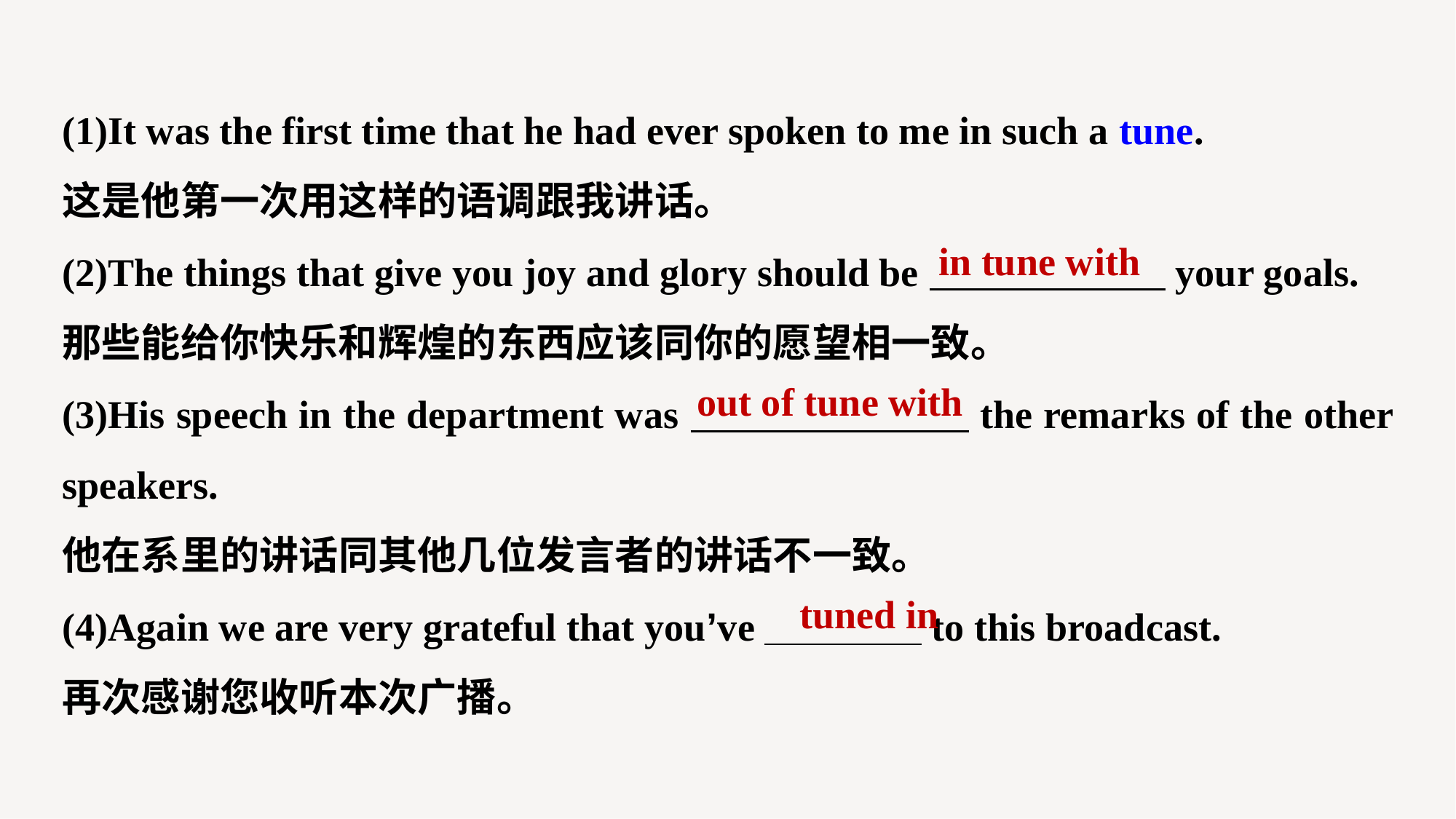

(1)It was the first time that he had ever spoken to me in such a tune.
这是他第一次用这样的语调跟我讲话。
(2)The things that give you joy and glory should be                          your goals.
那些能给你快乐和辉煌的东西应该同你的愿望相一致。
(3)His speech in the department was                           the remarks of the other speakers.
他在系里的讲话同其他几位发言者的讲话不一致。
(4)Again we are very grateful that you’ve                  to this broadcast.
再次感谢您收听本次广播。
in tune with
out of tune with
tuned in